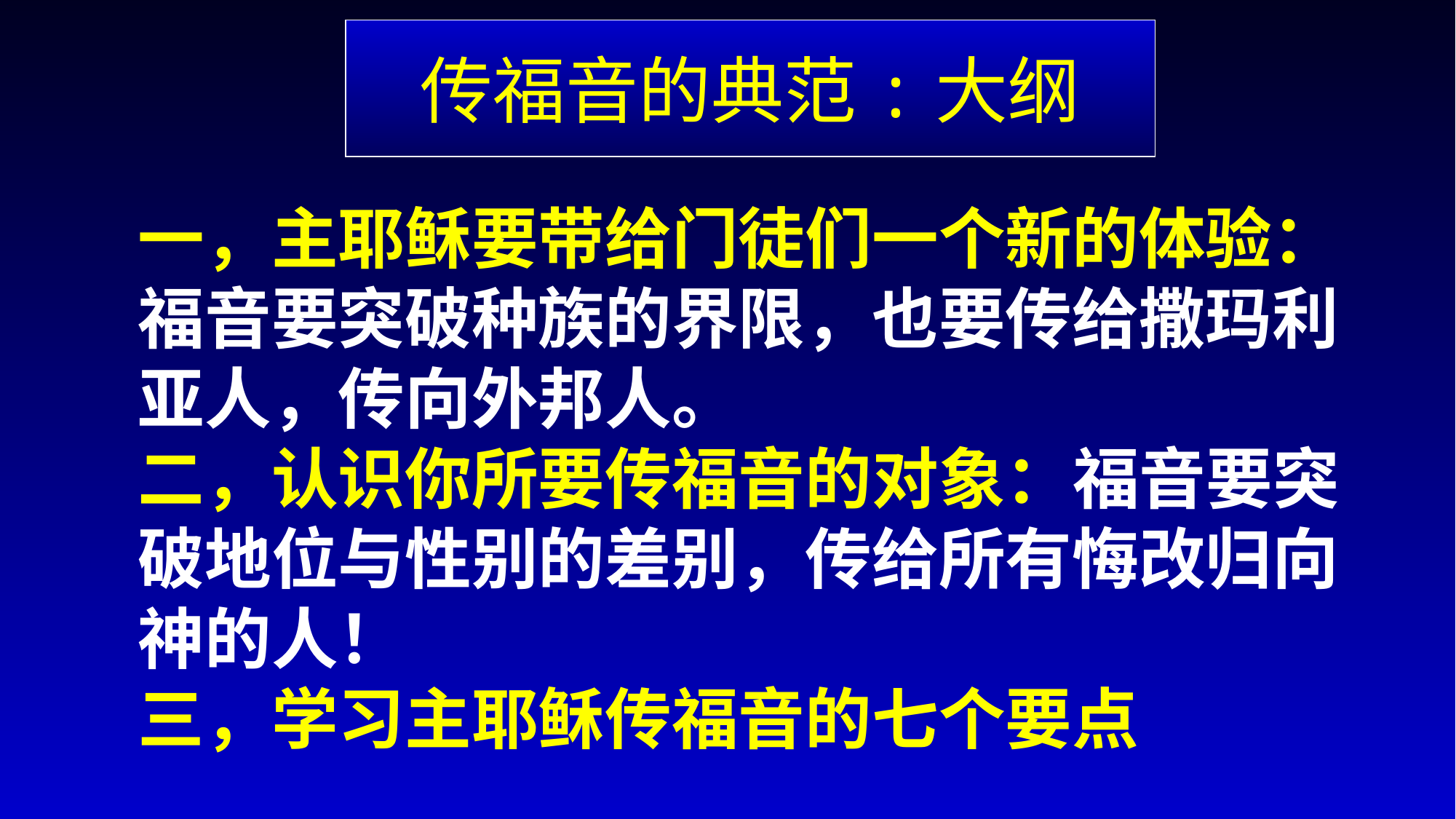

# 传福音的典范:大纲
一，主耶稣要带给门徒们一个新的体验：福音要突破种族的界限，也要传给撒玛利亚人，传向外邦人。
二，认识你所要传福音的对象：福音要突破地位与性别的差别，传给所有悔改归向神的人！
三，学习主耶稣传福音的七个要点